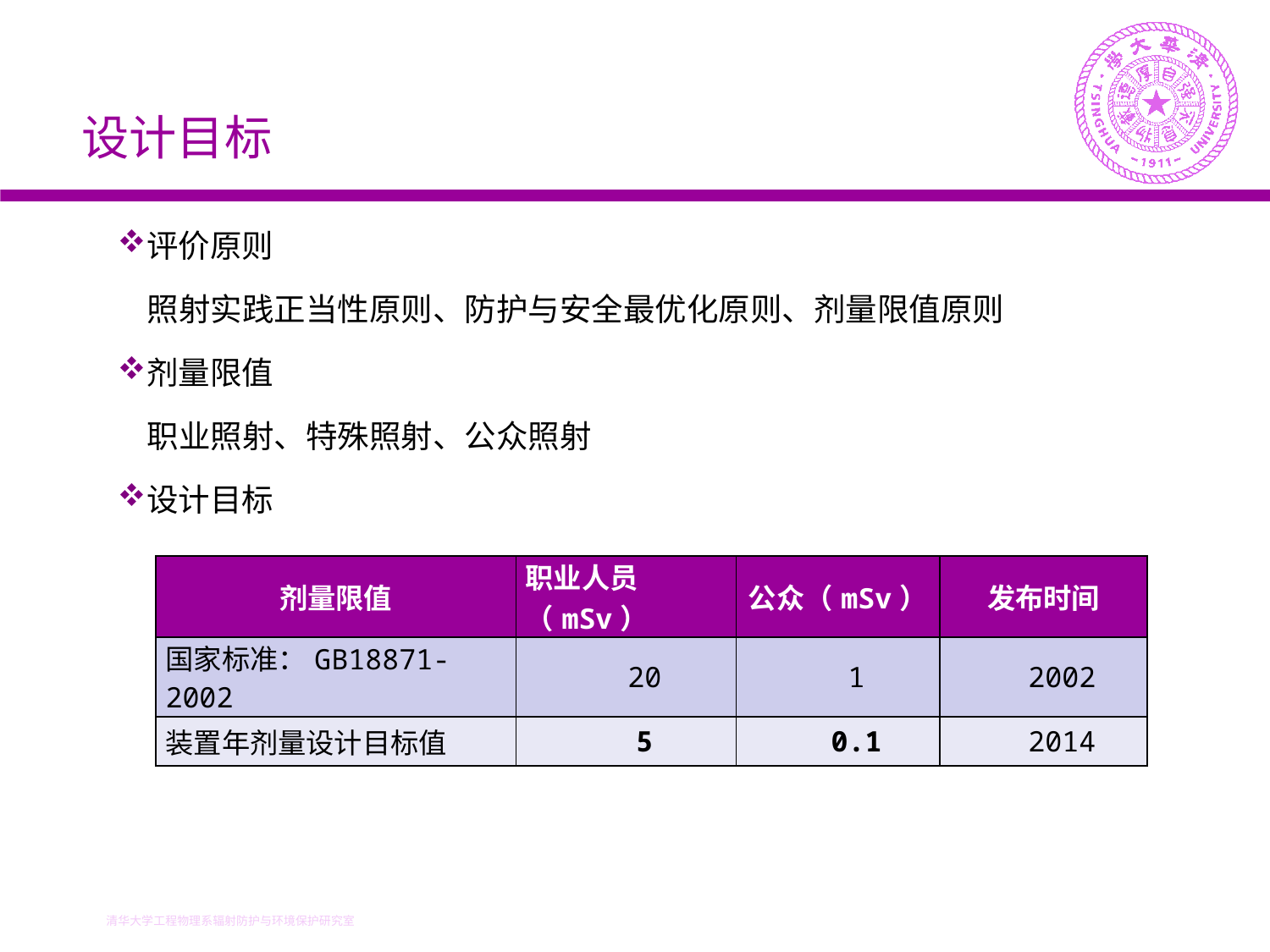

设计目标
评价原则
   照射实践正当性原则、防护与安全最优化原则、剂量限值原则
剂量限值
   职业照射、特殊照射、公众照射
设计目标

| 剂量限值 | 职业人员（mSv） | 公众（mSv） | 发布时间 |
| --- | --- | --- | --- |
| 国家标准：GB18871-2002 | 20 | 1 | 2002 |
| 装置年剂量设计目标值 | 5 | 0.1 | 2014 |